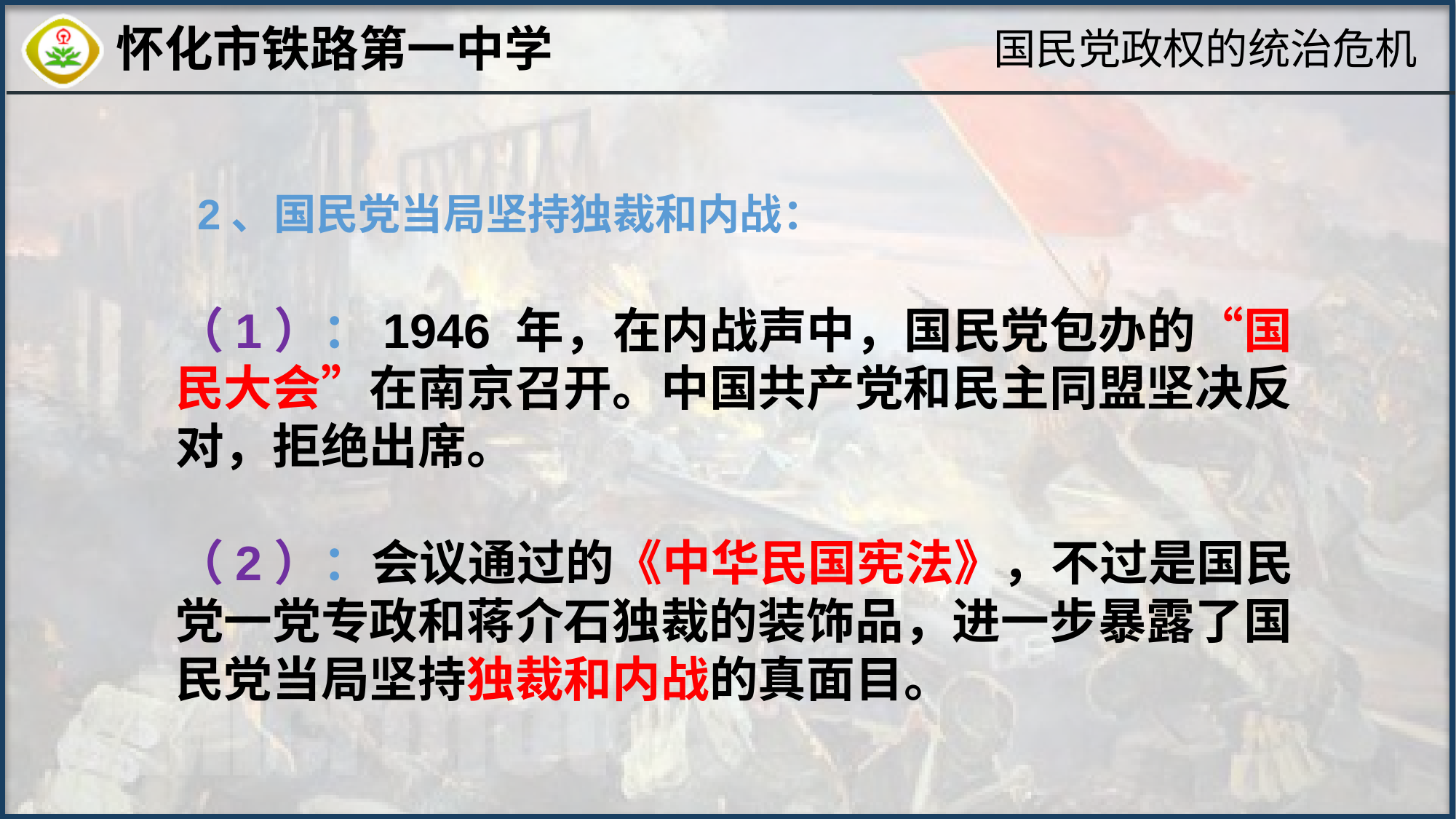

国民党政权的统治危机
2、国民党当局坚持独裁和内战：

（1）：1946 年，在内战声中，国民党包办的“国民大会”在南京召开。中国共产党和民主同盟坚决反对，拒绝出席。

（2）：会议通过的《中华民国宪法》，不过是国民党一党专政和蒋介石独裁的装饰品，进一步暴露了国民党当局坚持独裁和内战的真面目。